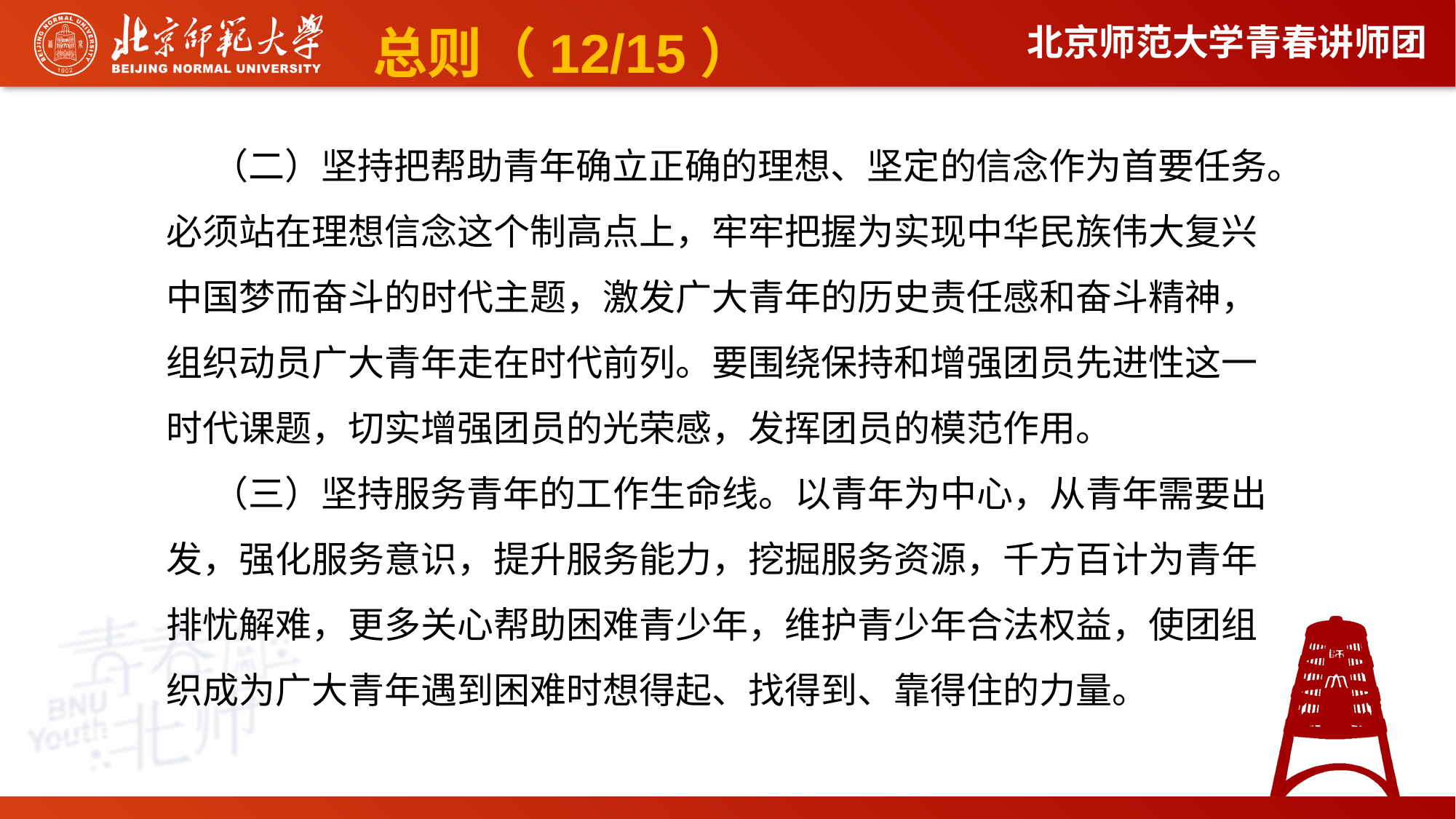

总则（12/15）

（二）坚持把帮助青年确立正确的理想、坚定的信念作为首要任务。必须站在理想信念这个制高点上，牢牢把握为实现中华民族伟大复兴中国梦而奋斗的时代主题，激发广大青年的历史责任感和奋斗精神，组织动员广大青年走在时代前列。要围绕保持和增强团员先进性这一时代课题，切实增强团员的光荣感，发挥团员的模范作用。
（三）坚持服务青年的工作生命线。以青年为中心，从青年需要出发，强化服务意识，提升服务能力，挖掘服务资源，千方百计为青年排忧解难，更多关心帮助困难青少年，维护青少年合法权益，使团组织成为广大青年遇到困难时想得起、找得到、靠得住的力量。